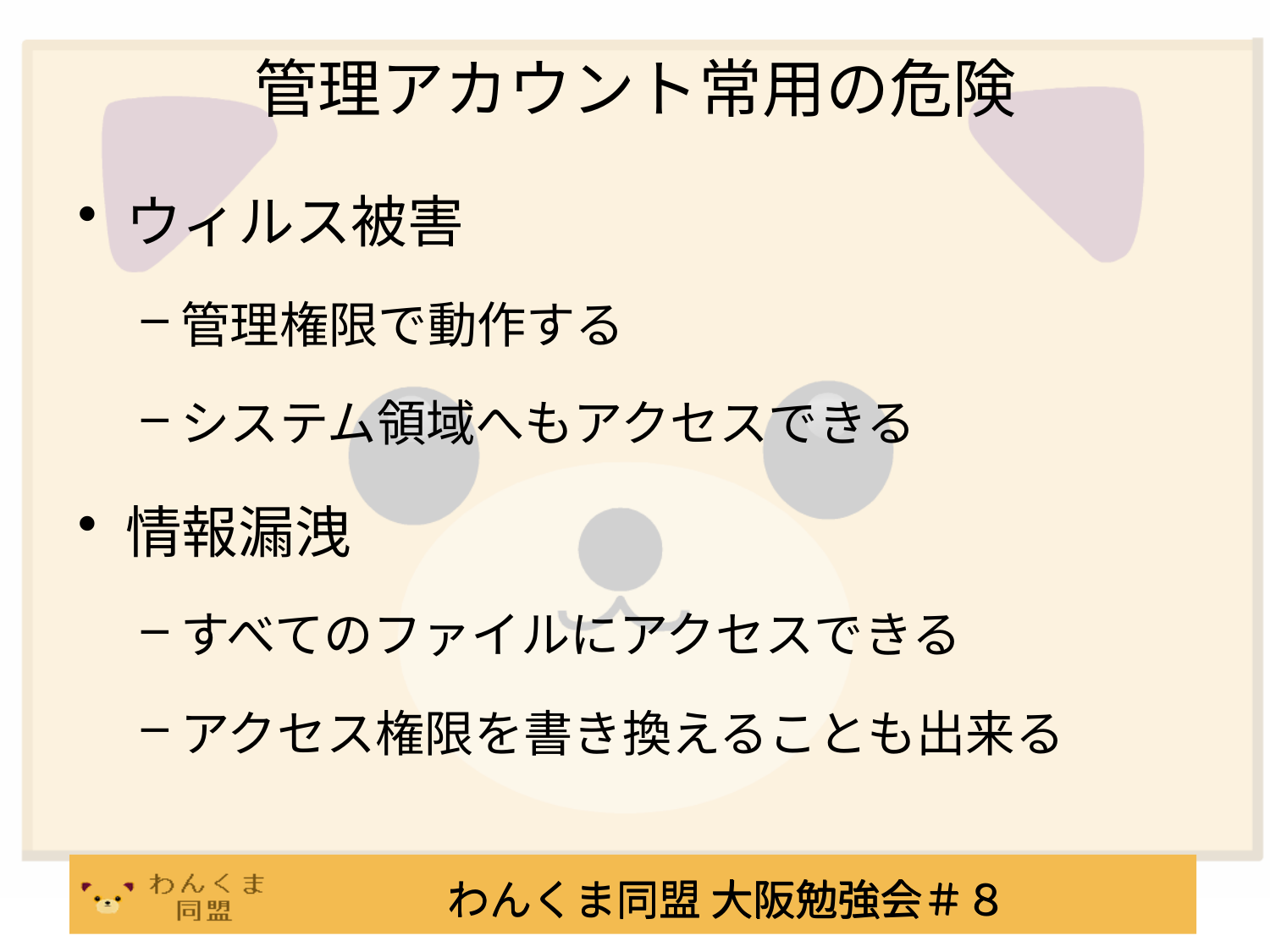

# 管理アカウント常用の危険
ウィルス被害
管理権限で動作する
システム領域へもアクセスできる
情報漏洩
すべてのファイルにアクセスできる
アクセス権限を書き換えることも出来る
わんくま同盟 大阪勉強会＃８
わんくま同盟 大阪勉強会＃８